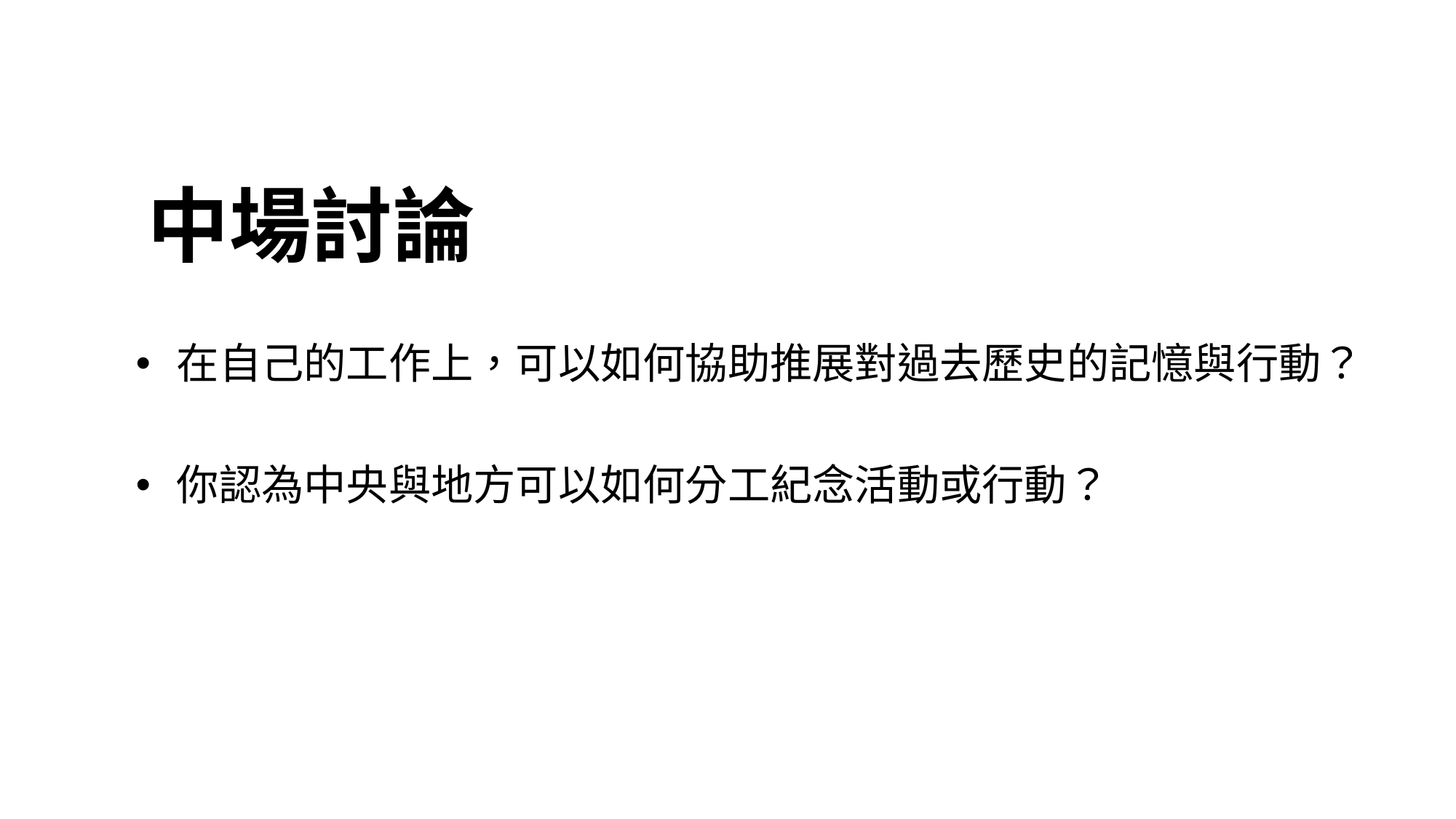

# 中場討論
在自己的工作上，可以如何協助推展對過去歷史的記憶與行動？

你認為中央與地方可以如何分工紀念活動或行動？